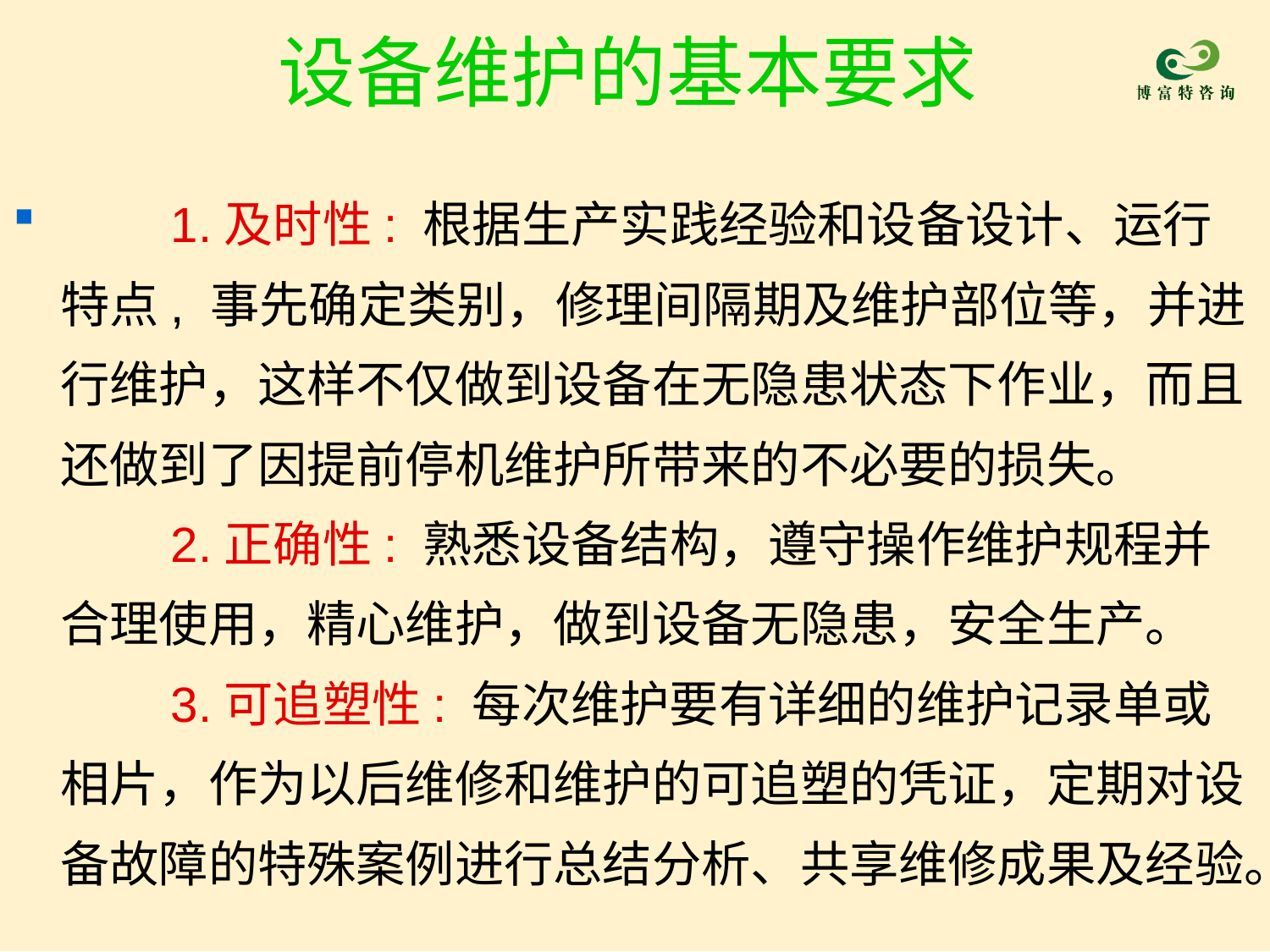

# 设备维护的基本要求
　　1.及时性: 根据生产实践经验和设备设计、运行特点, 事先确定类别，修理间隔期及维护部位等，并进行维护，这样不仅做到设备在无隐患状态下作业，而且还做到了因提前停机维护所带来的不必要的损失。
　　2.正确性: 熟悉设备结构，遵守操作维护规程并合理使用，精心维护，做到设备无隐患，安全生产。
　　3.可追塑性: 每次维护要有详细的维护记录单或相片，作为以后维修和维护的可追塑的凭证，定期对设备故障的特殊案例进行总结分析、共享维修成果及经验。
6